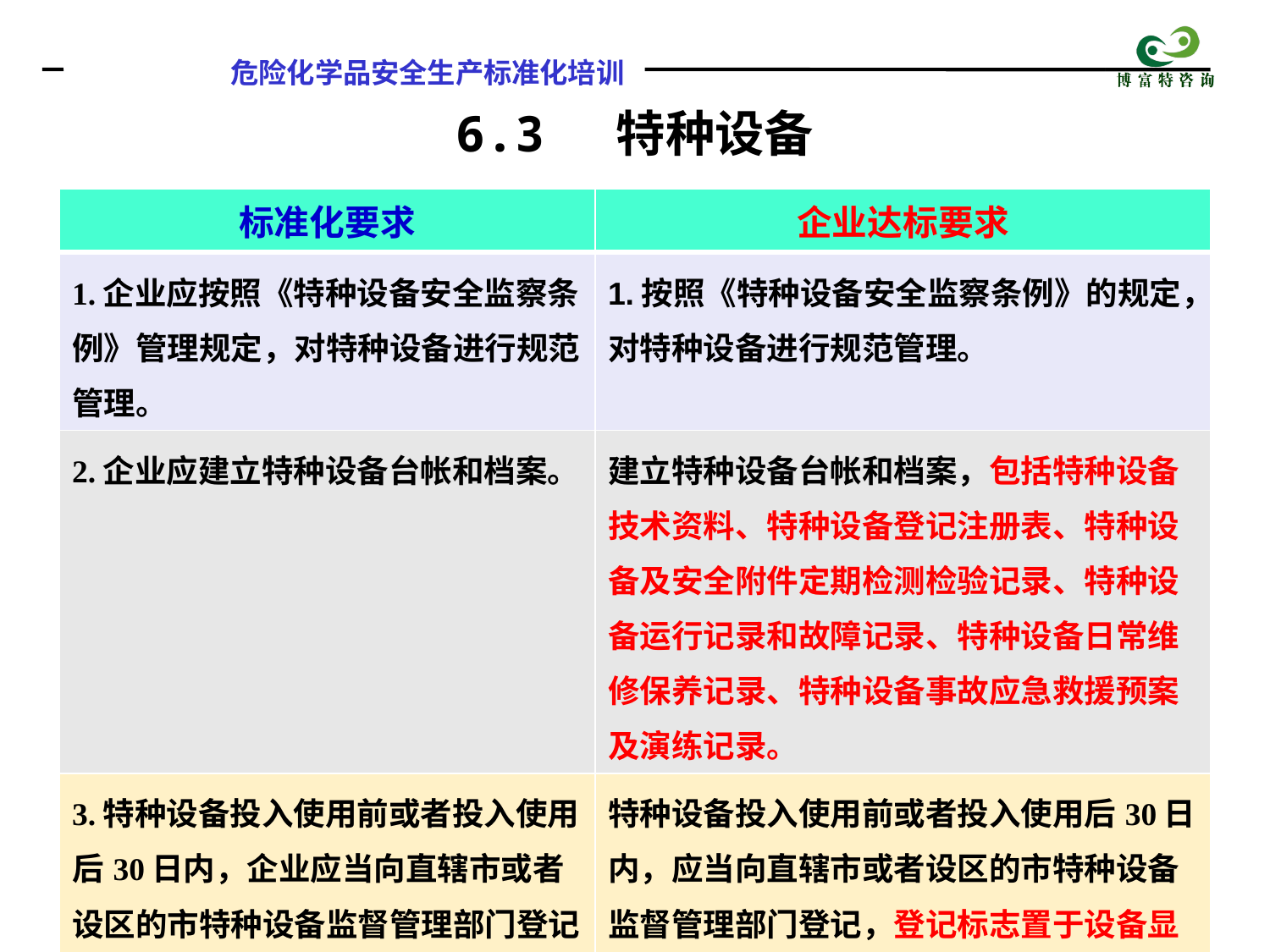

6.3  特种设备
| 标准化要求 | 企业达标要求 |
| --- | --- |
| 1.企业应按照《特种设备安全监察条例》管理规定，对特种设备进行规范管理。 | 1.按照《特种设备安全监察条例》的规定，对特种设备进行规范管理。 |
| 2.企业应建立特种设备台帐和档案。 | 建立特种设备台帐和档案，包括特种设备技术资料、特种设备登记注册表、特种设备及安全附件定期检测检验记录、特种设备运行记录和故障记录、特种设备日常维修保养记录、特种设备事故应急救援预案及演练记录。 |
| 3.特种设备投入使用前或者投入使用后30日内，企业应当向直辖市或者设区的市特种设备监督管理部门登记注册。 | 特种设备投入使用前或者投入使用后30日内，应当向直辖市或者设区的市特种设备监督管理部门登记，登记标志置于设备显著位置。 |